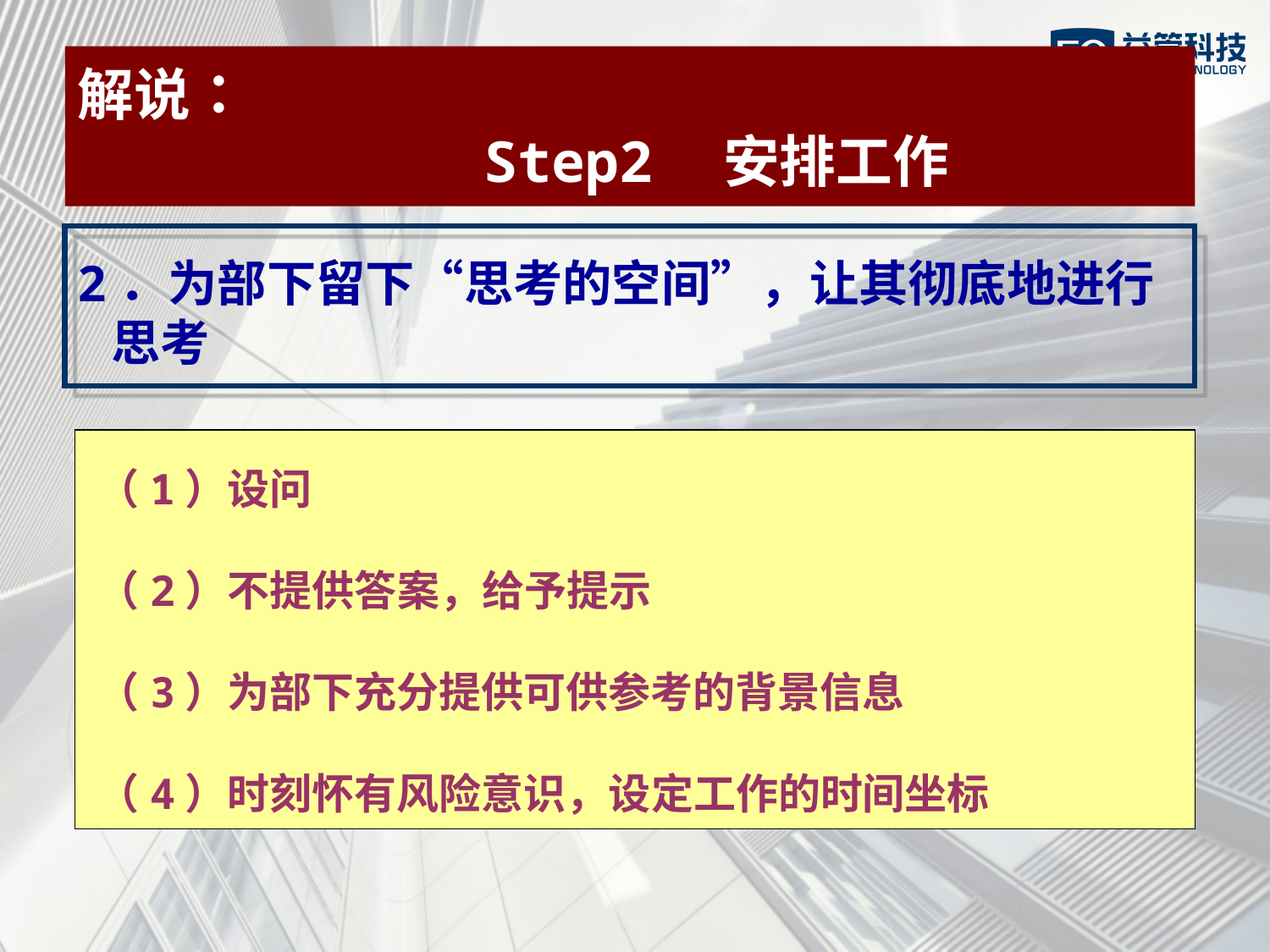

解说：
            Step2　安排工作

2．为部下留下“思考的空间”，让其彻底地进行
   思考

（1）设问

（2）不提供答案，给予提示

（3）为部下充分提供可供参考的背景信息

（4）时刻怀有风险意识，设定工作的时间坐标